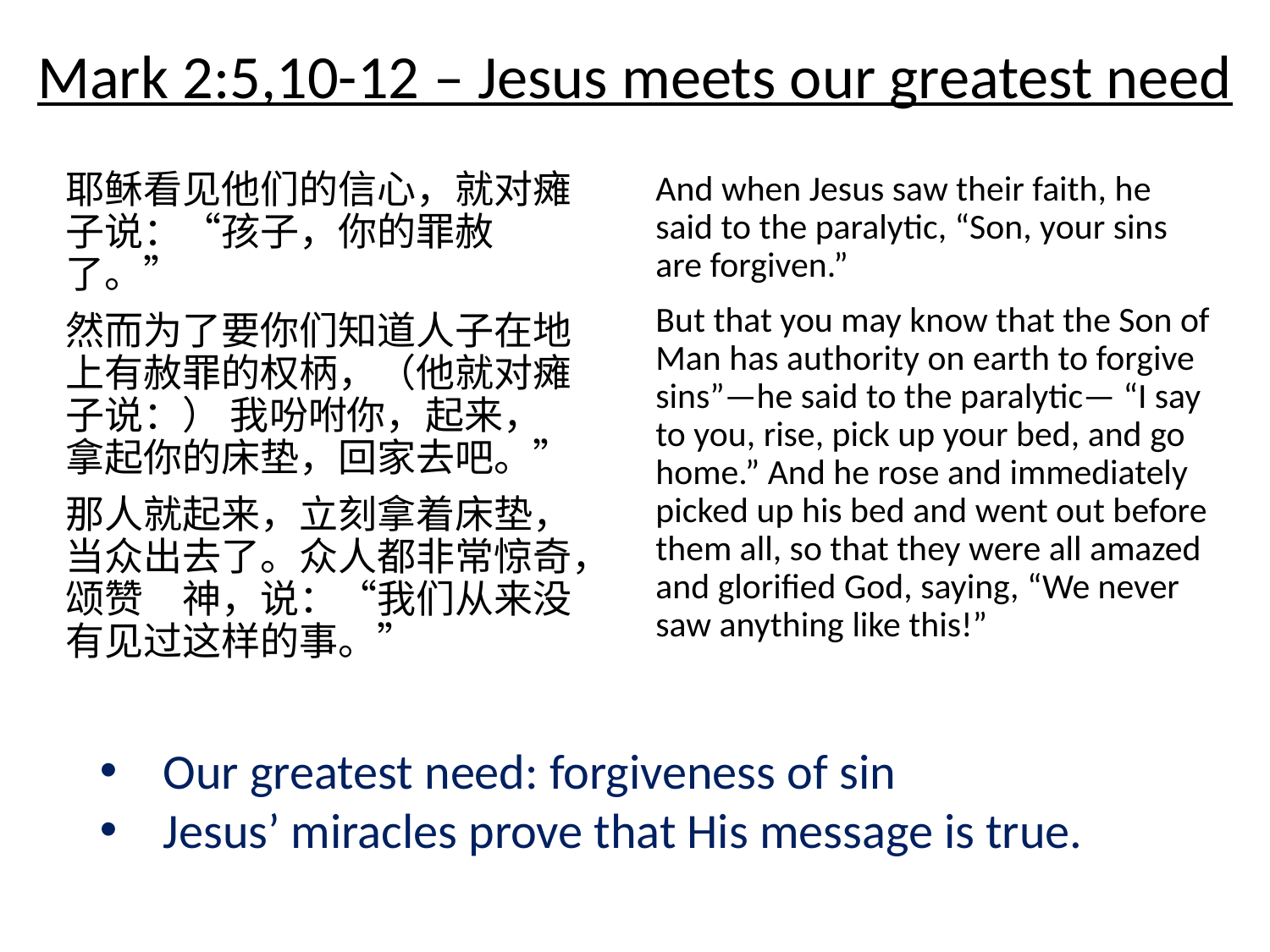

# Mark 2:5,10-12 – Jesus meets our greatest need
耶稣看见他们的信心，就对瘫子说：“孩子，你的罪赦了。”
然而为了要你们知道人子在地上有赦罪的权柄，（他就对瘫子说：） 我吩咐你，起来，拿起你的床垫，回家去吧。”
那人就起来，立刻拿着床垫，当众出去了。众人都非常惊奇，颂赞　神，说：“我们从来没有见过这样的事。”
And when Jesus saw their faith, he said to the paralytic, “Son, your sins are forgiven.”
But that you may know that the Son of Man has authority on earth to forgive sins”—he said to the paralytic— “I say to you, rise, pick up your bed, and go home.” And he rose and immediately picked up his bed and went out before them all, so that they were all amazed and glorified God, saying, “We never saw anything like this!”
Our greatest need: forgiveness of sin
Jesus’ miracles prove that His message is true.